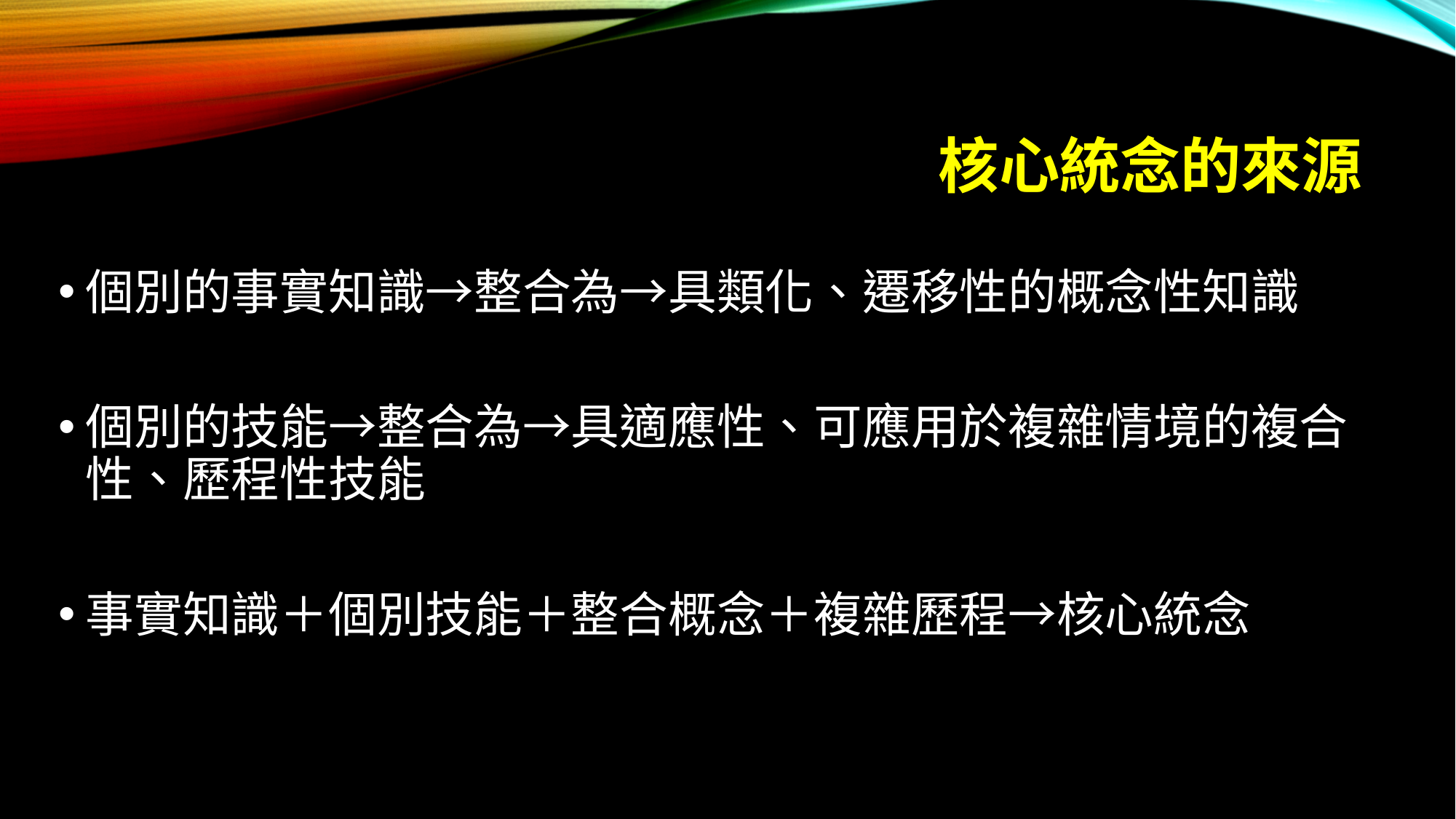

# 核心統念的來源
個別的事實知識→整合為→具類化、遷移性的概念性知識

個別的技能→整合為→具適應性、可應用於複雜情境的複合性、歷程性技能

事實知識＋個別技能＋整合概念＋複雜歷程→核心統念